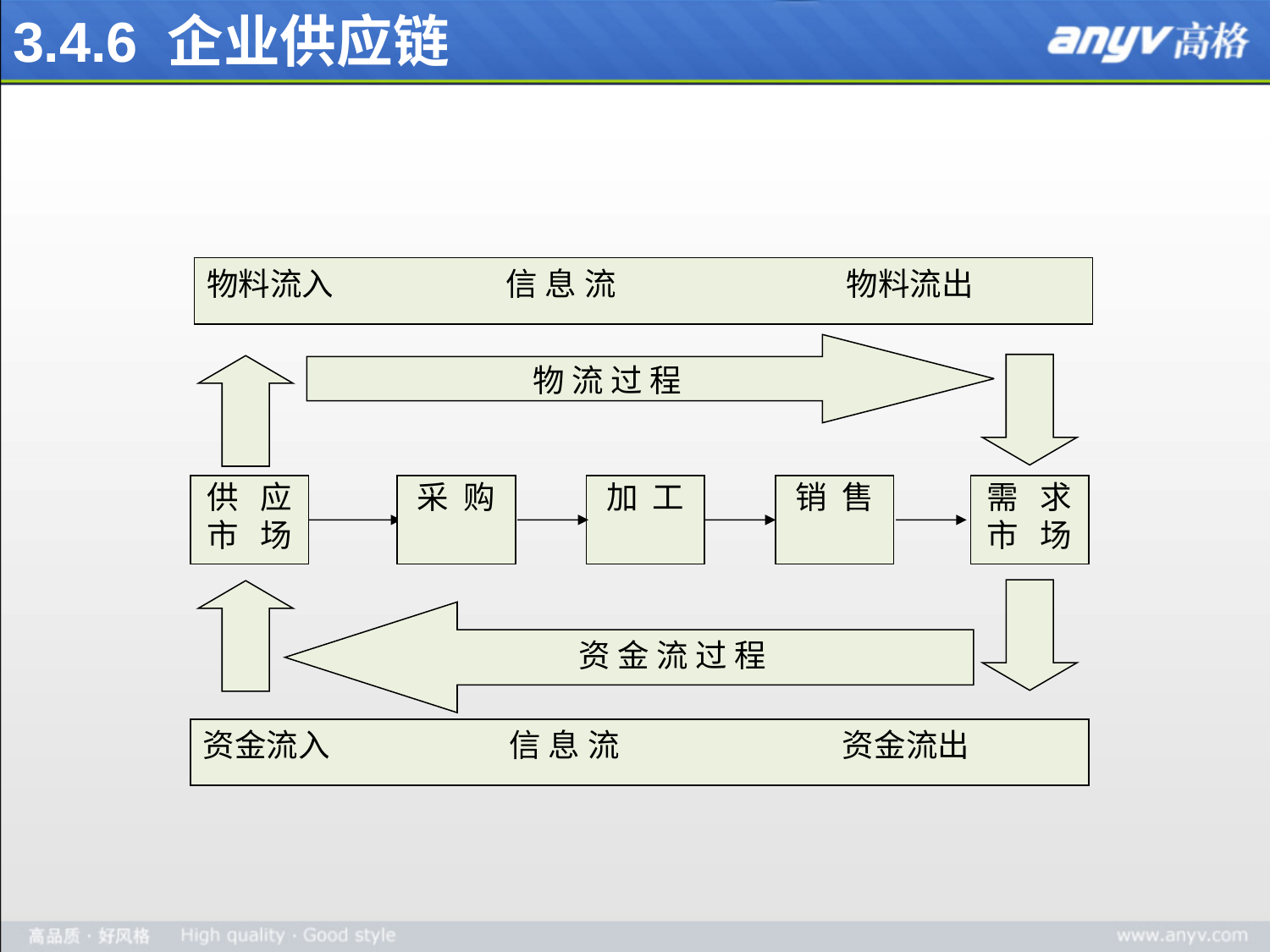

# 3.4.6 企业供应链
物料流入                        信 息 流                                物料流出
物 流 过 程

供   应
市   场
采  购
加  工
销  售
需   求
市   场

资 金 流 过 程
资金流入                         信 息 流                               资金流出